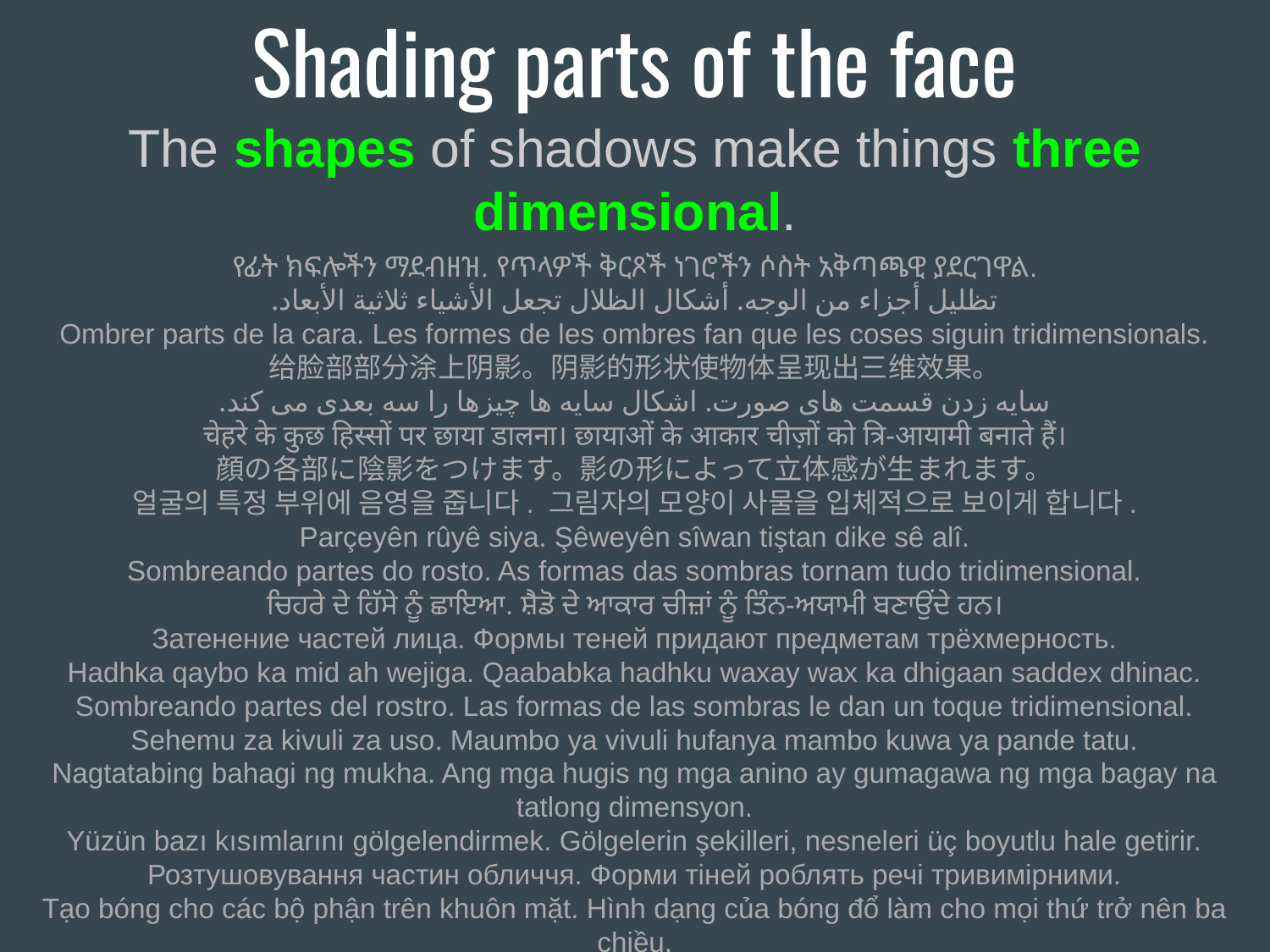

Shading parts of the face
The shapes of shadows make things three dimensional.
የፊት ክፍሎችን ማደብዘዝ. የጥላዎች ቅርጾች ነገሮችን ሶስት አቅጣጫዊ ያደርገዋል.
تظليل أجزاء من الوجه. أشكال الظلال تجعل الأشياء ثلاثية الأبعاد.
Ombrer parts de la cara. Les formes de les ombres fan que les coses siguin tridimensionals.
给脸部部分涂上阴影。阴影的形状使物体呈现出三维效果。
سایه زدن قسمت های صورت. اشکال سایه ها چیزها را سه بعدی می کند.
चेहरे के कुछ हिस्सों पर छाया डालना। छायाओं के आकार चीज़ों को त्रि-आयामी बनाते हैं।
顔の各部に陰影をつけます。影の形によって立体感が生まれます。
얼굴의 특정 부위에 음영을 줍니다. 그림자의 모양이 사물을 입체적으로 보이게 합니다.
Parçeyên rûyê siya. Şêweyên sîwan tiştan dike sê alî.
Sombreando partes do rosto. As formas das sombras tornam tudo tridimensional.
ਚਿਹਰੇ ਦੇ ਹਿੱਸੇ ਨੂੰ ਛਾਇਆ. ਸ਼ੈਡੋ ਦੇ ਆਕਾਰ ਚੀਜ਼ਾਂ ਨੂੰ ਤਿੰਨ-ਅਯਾਮੀ ਬਣਾਉਂਦੇ ਹਨ।
Затенение частей лица. Формы теней придают предметам трёхмерность.
Hadhka qaybo ka mid ah wejiga. Qaababka hadhku waxay wax ka dhigaan saddex dhinac.
Sombreando partes del rostro. Las formas de las sombras le dan un toque tridimensional.
Sehemu za kivuli za uso. Maumbo ya vivuli hufanya mambo kuwa ya pande tatu.
Nagtatabing bahagi ng mukha. Ang mga hugis ng mga anino ay gumagawa ng mga bagay na tatlong dimensyon.
Yüzün bazı kısımlarını gölgelendirmek. Gölgelerin şekilleri, nesneleri üç boyutlu hale getirir.
Розтушовування частин обличчя. Форми тіней роблять речі тривимірними.
Tạo bóng cho các bộ phận trên khuôn mặt. Hình dạng của bóng đổ làm cho mọi thứ trở nên ba chiều.